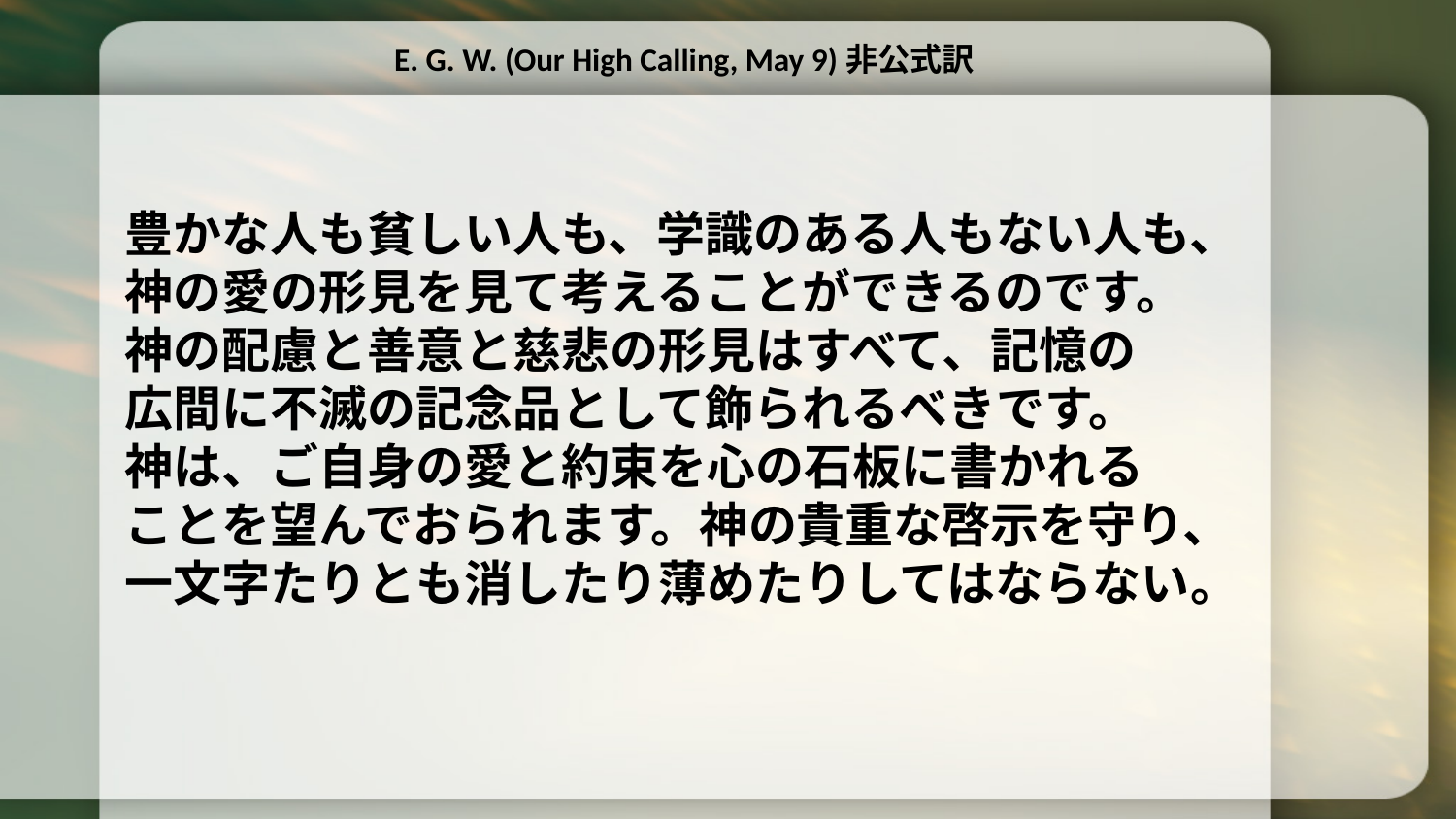

E. G. W. (Our High Calling, May 9)非公式訳
豊かな人も貧しい人も、学識のある人もない人も、神の愛の形見を見て考えることができるのです。神の配慮と善意と慈悲の形見はすべて、記憶の　広間に不滅の記念品として飾られるべきです。　神は、ご自身の愛と約束を心の石板に書かれる　ことを望んでおられます。神の貴重な啓示を守り、一文字たりとも消したり薄めたりしてはならない。